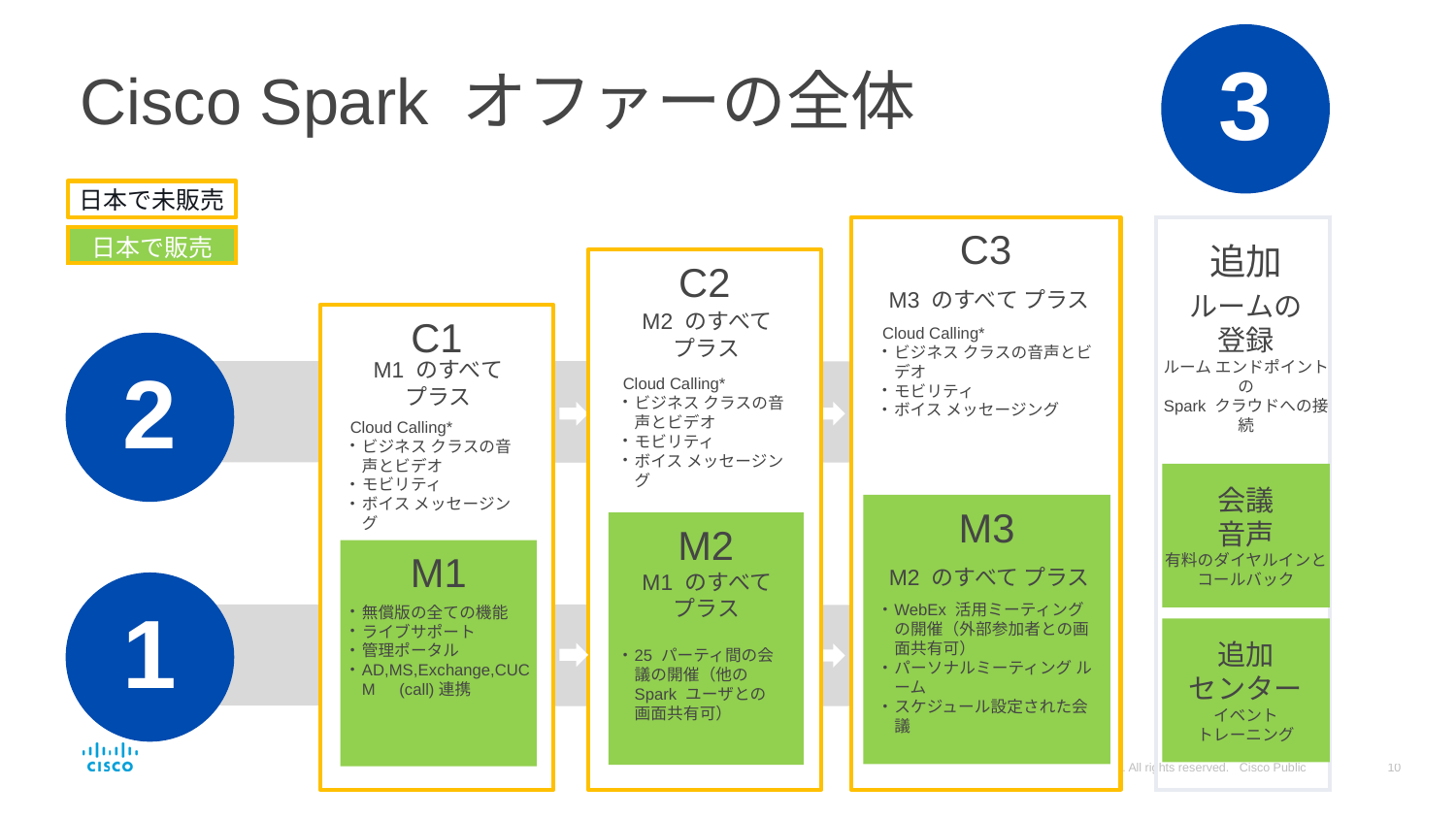

3
Cisco Spark オファーの全体
日本で未販売

C3
日本で販売
追加
C2
M3 のすべて プラス

Cloud Calling*
ビジネス クラスの音声とビ
デオ
モビリティ
ボイス メッセージング
ルームの
登録
ルーム エンドポイントの
Spark クラウドへの接続
M2 のすべて
プラス

Cloud Calling*
ビジネス クラスの音声とビデオ
モビリティ
ボイス メッセージング
C1

2
M1 のすべて
プラス

Cloud Calling*
ビジネス クラスの音声とビデオ
モビリティ
ボイス メッセージング

会議
音声
有料のダイヤルインと
コールバック
M3
M2
M1
M2 のすべて プラス

WebEx 活用ミーティングの開催（外部参加者との画面共有可）
パーソナルミーティング ル
ーム
スケジュール設定された会議
M1 のすべて
プラス

25 パーティ間の会
議の開催（他の
Spark ユーザとの
画面共有可）

1
無償版の全ての機能
ライブサポート
管理ポータル
AD,MS,Exchange,CUCM　(call)連携

追加
センター
イベント
トレーニング